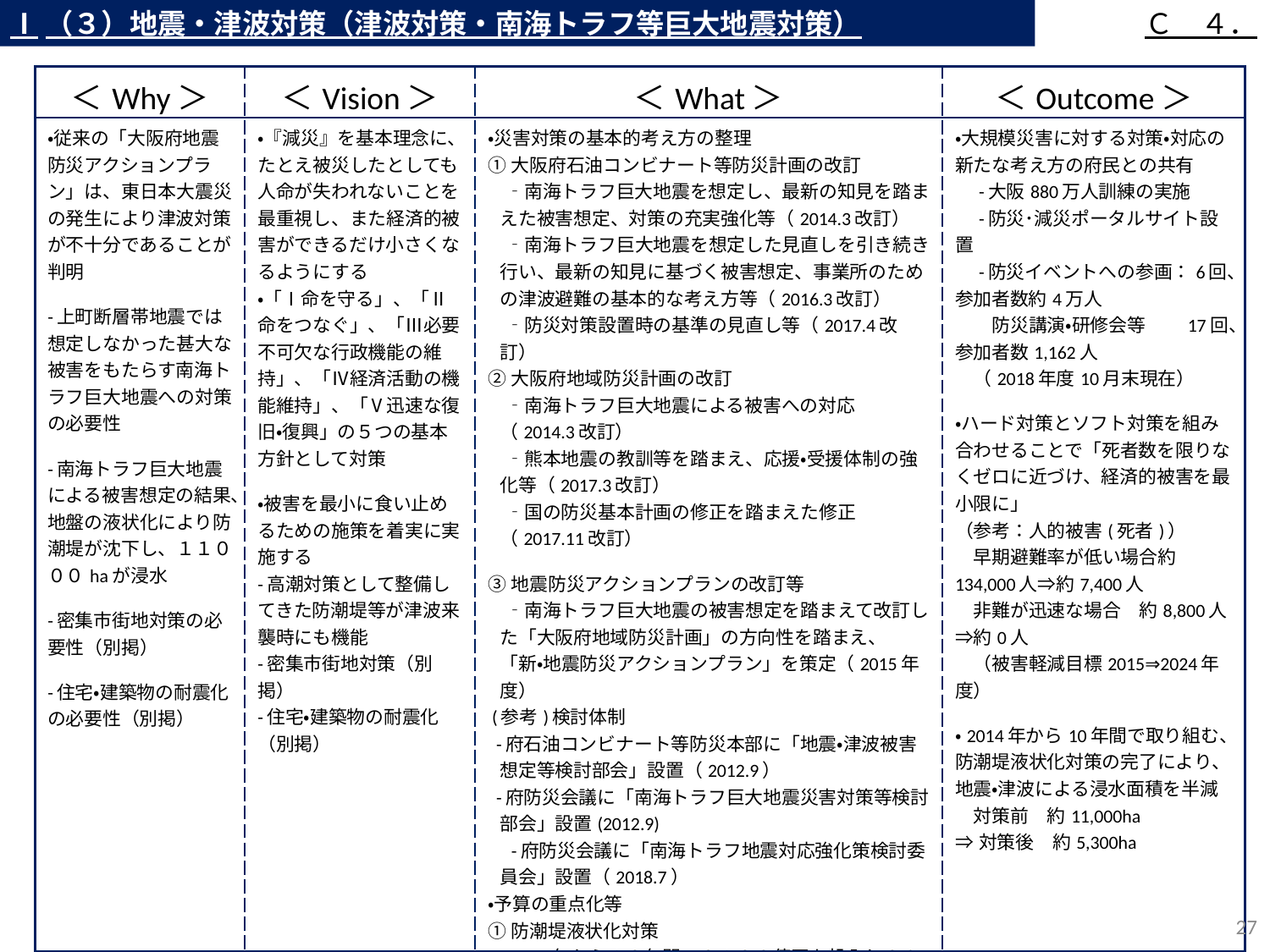

Ⅰ（３）地震・津波対策（津波対策・南海トラフ等巨大地震対策）
Ｃ　４．
| ＜Why＞ | ＜Vision＞ | ＜What＞ | ＜Outcome＞ |
| --- | --- | --- | --- |
| ・従来の「大阪府地震防災アクションプラン」は、東日本大震災の発生により津波対策が不十分であることが判明 -上町断層帯地震では想定しなかった甚大な被害をもたらす南海トラフ巨大地震への対策の必要性 -南海トラフ巨大地震による被害想定の結果、地盤の液状化により防潮堤が沈下し、１１０００haが浸水 -密集市街地対策の必要性（別掲） -住宅・建築物の耐震化の必要性（別掲） | ・『減災』を基本理念に、たとえ被災したとしても人命が失われないことを最重視し、また経済的被害ができるだけ小さくなるようにする ・「Ⅰ命を守る」、「Ⅱ命をつなぐ」、「Ⅲ必要不可欠な行政機能の維持」、「Ⅳ経済活動の機能維持」、「Ⅴ迅速な復旧・復興」の５つの基本方針として対策 ・被害を最小に食い止めるための施策を着実に実施する -高潮対策として整備してきた防潮堤等が津波来襲時にも機能 -密集市街地対策（別掲） -住宅・建築物の耐震化（別掲） | ・災害対策の基本的考え方の整理 ①大阪府石油コンビナート等防災計画の改訂 　‐南海トラフ巨大地震を想定し、最新の知見を踏まえた被害想定、対策の充実強化等（2014.3改訂） 　‐南海トラフ巨大地震を想定した見直しを引き続き行い、最新の知見に基づく被害想定、事業所のための津波避難の基本的な考え方等（2016.3改訂） 　‐防災対策設置時の基準の見直し等（2017.4改訂） ②大阪府地域防災計画の改訂 　‐南海トラフ巨大地震による被害への対応（2014.3改訂） 　‐熊本地震の教訓等を踏まえ、応援・受援体制の強化等（2017.3改訂） 　‐国の防災基本計画の修正を踏まえた修正（2017.11改訂） ③地震防災アクションプランの改訂等 　‐南海トラフ巨大地震の被害想定を踏まえて改訂した「大阪府地域防災計画」の方向性を踏まえ、「新・地震防災アクションプラン」を策定（2015年度） (参考)検討体制 -府石油コンビナート等防災本部に「地震・津波被害想定等検討部会」設置（2012.9） -府防災会議に「南海トラフ巨大地震災害対策等検討部会」設置(2012.9) 　-府防災会議に「南海トラフ地震対応強化策検討委員会」設置（2018.7） ・予算の重点化等 ①防潮堤液状化対策 　2014年から１０年間で２１００億円を投入し８９ｋｍを対策予定。 　当初３年間で約260億円を投入し、最優先に対策が必要な８ｋｍの事業実施 ②密集市街地対策（別掲） ③住宅・建築物の耐震化（別掲） | ・大規模災害に対する対策・対応の新たな考え方の府民との共有 　-大阪880万人訓練の実施 　-防災･減災ポータルサイト設置 　-防災イベントへの参画：6回、参加者数約4万人 　　防災講演・研修会等　　17回、参加者数1,162人 　（2018年度10月末現在） ・ハード対策とソフト対策を組み合わせることで「死者数を限りなくゼロに近づけ、経済的被害を最小限に」 （参考：人的被害(死者)） 　早期避難率が低い場合約134,000人⇒約7,400人 　非難が迅速な場合　約8,800人⇒約0人 　（被害軽減目標2015⇒2024年度） ・2014年から10年間で取り組む、防潮堤液状化対策の完了により、地震・津波による浸水面積を半減 　対策前　約11,000ha ⇒対策後　約5,300ha |
27